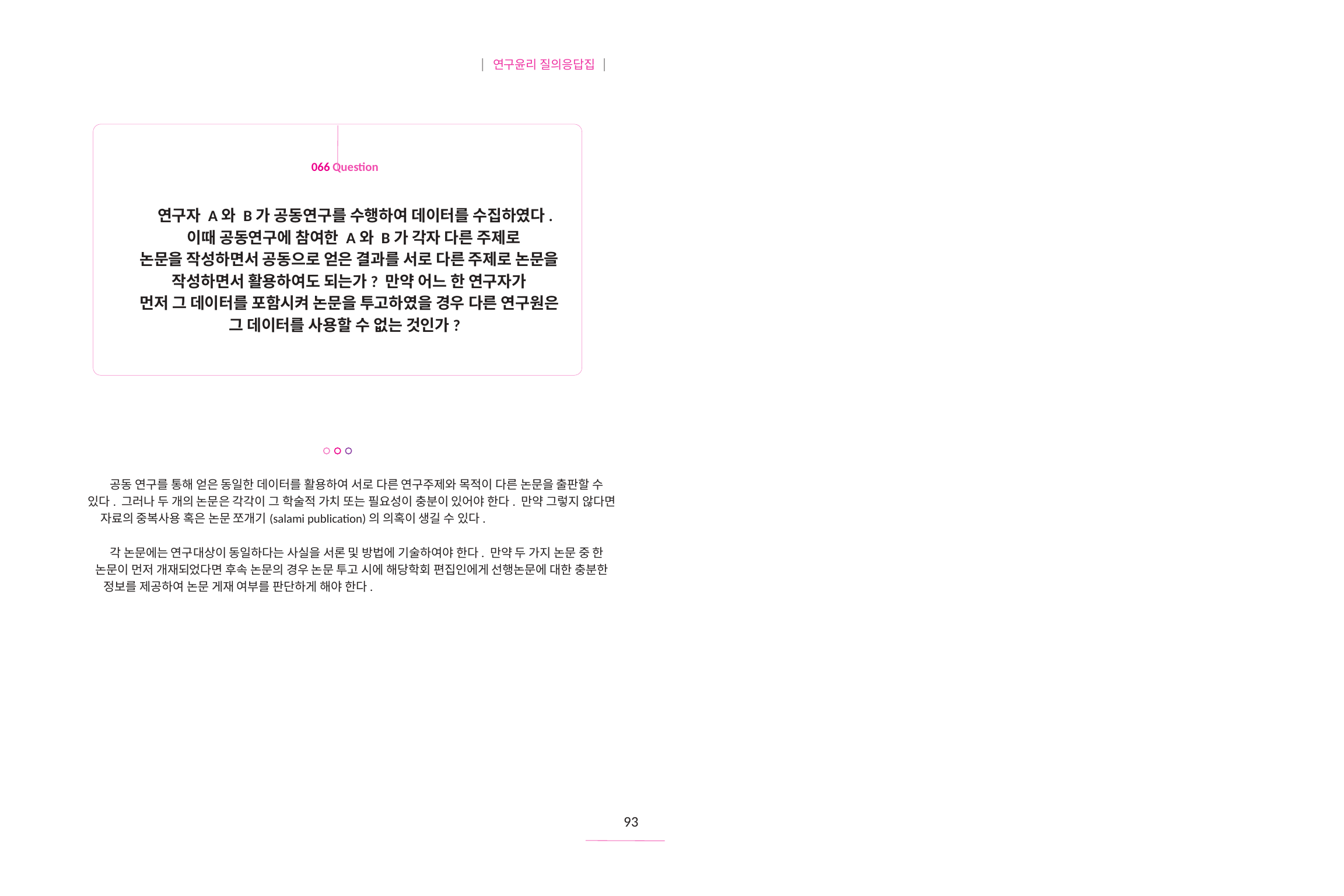

| 연구윤리 질의응답집 |

066 Question

연구자 A와 B가 공동연구를 수행하여 데이터를 수집하였다.
이때 공동연구에 참여한 A와 B가 각자 다른 주제로
논문을 작성하면서 공동으로 얻은 결과를 서로 다른 주제로 논문을
작성하면서 활용하여도 되는가? 만약 어느 한 연구자가
먼저 그 데이터를 포함시켜 논문을 투고하였을 경우 다른 연구원은
그 데이터를 사용할 수 없는 것인가?

공동 연구를 통해 얻은 동일한 데이터를 활용하여 서로 다른 연구주제와 목적이 다른 논문을 출판할 수
있다. 그러나 두 개의 논문은 각각이 그 학술적 가치 또는 필요성이 충분이 있어야 한다. 만약 그렇지 않다면
자료의 중복사용 혹은 논문 쪼개기(salami publication)의 의혹이 생길 수 있다.
각 논문에는 연구대상이 동일하다는 사실을 서론 및 방법에 기술하여야 한다. 만약 두 가지 논문 중 한
논문이 먼저 개재되었다면 후속 논문의 경우 논문 투고 시에 해당학회 편집인에게 선행논문에 대한 충분한
정보를 제공하여 논문 게재 여부를 판단하게 해야 한다.
93